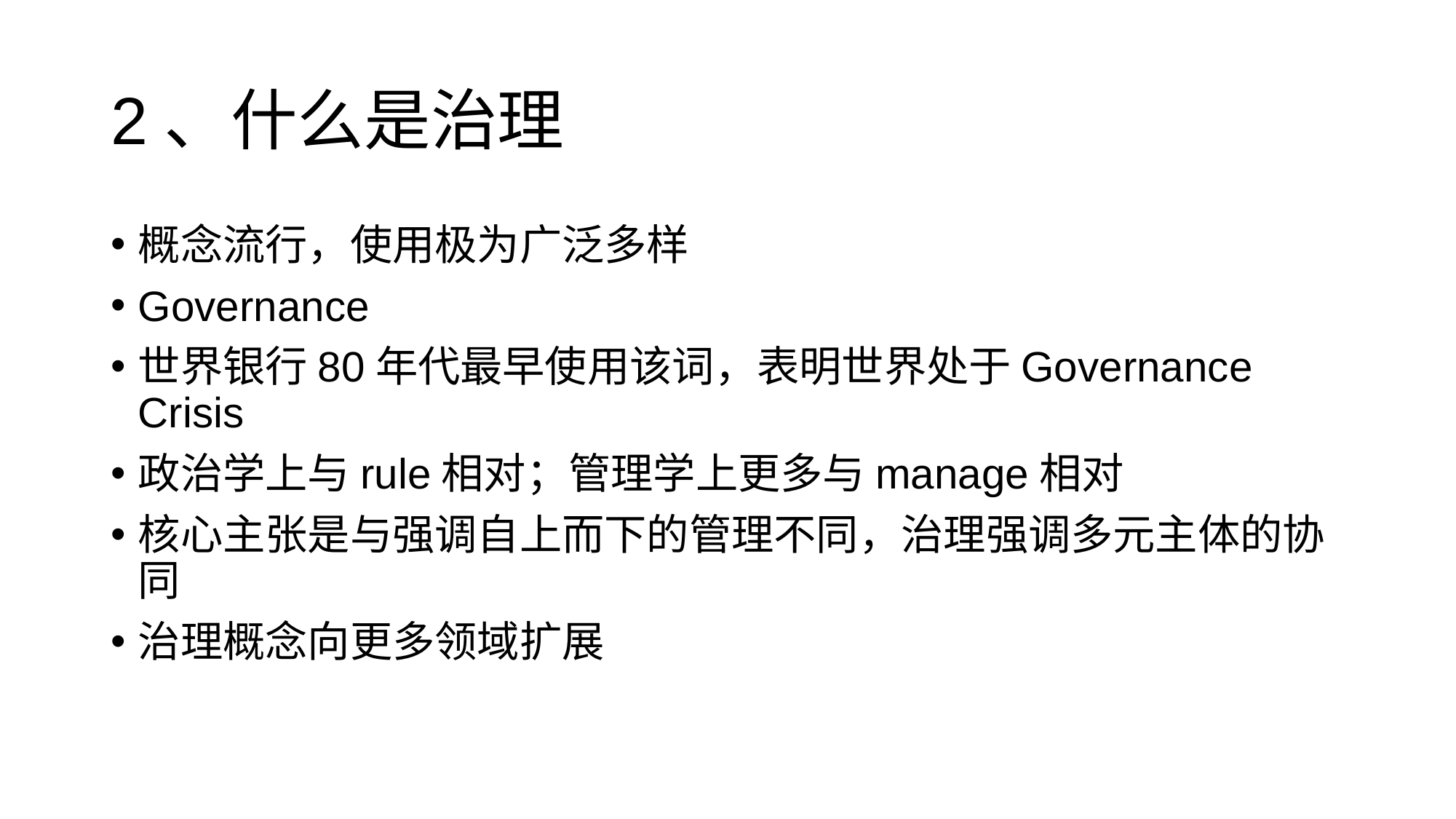

# 2、什么是治理
概念流行，使用极为广泛多样
Governance
世界银行80年代最早使用该词，表明世界处于Governance Crisis
政治学上与rule相对；管理学上更多与manage相对
核心主张是与强调自上而下的管理不同，治理强调多元主体的协同
治理概念向更多领域扩展